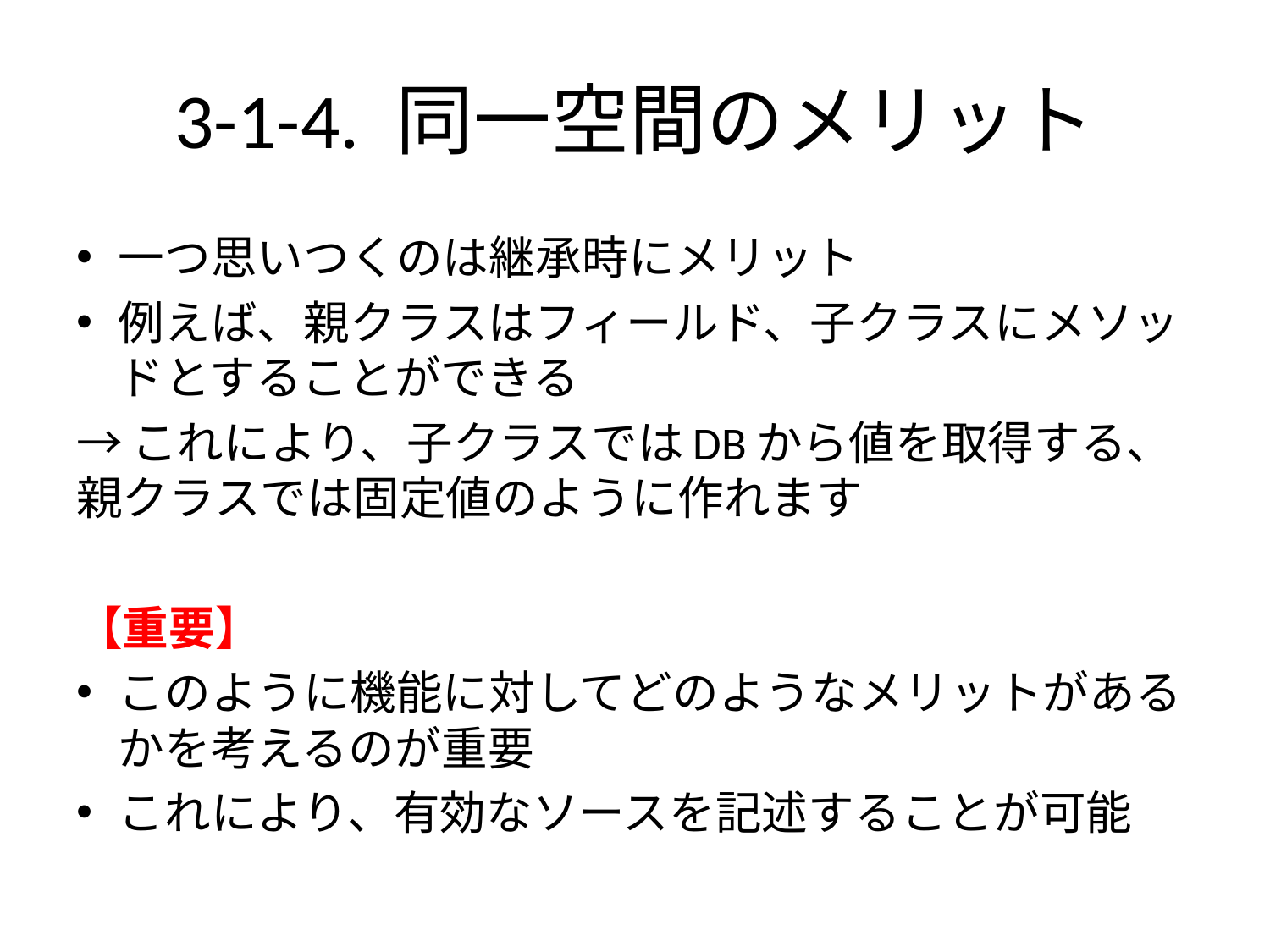

# 3-1-4. 同一空間のメリット
一つ思いつくのは継承時にメリット
例えば、親クラスはフィールド、子クラスにメソッドとすることができる
→これにより、子クラスではDBから値を取得する、親クラスでは固定値のように作れます

【重要】
このように機能に対してどのようなメリットがあるかを考えるのが重要
これにより、有効なソースを記述することが可能